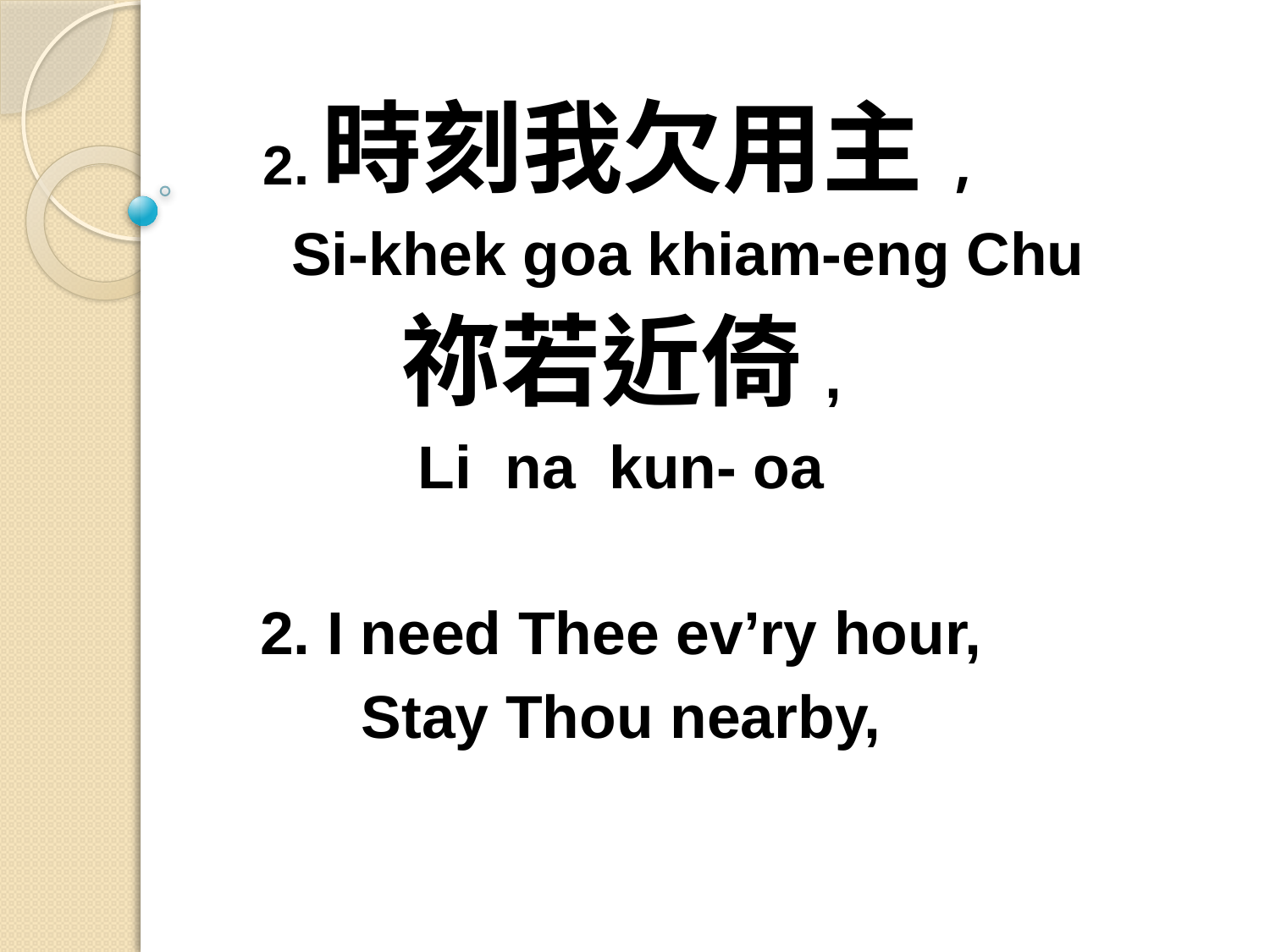

2.時刻我欠用主,
        Si-khek goa khiam-eng Chu
祢若近倚,
Li  na  kun- oa

2. I need Thee ev’ry hour,
Stay Thou nearby,